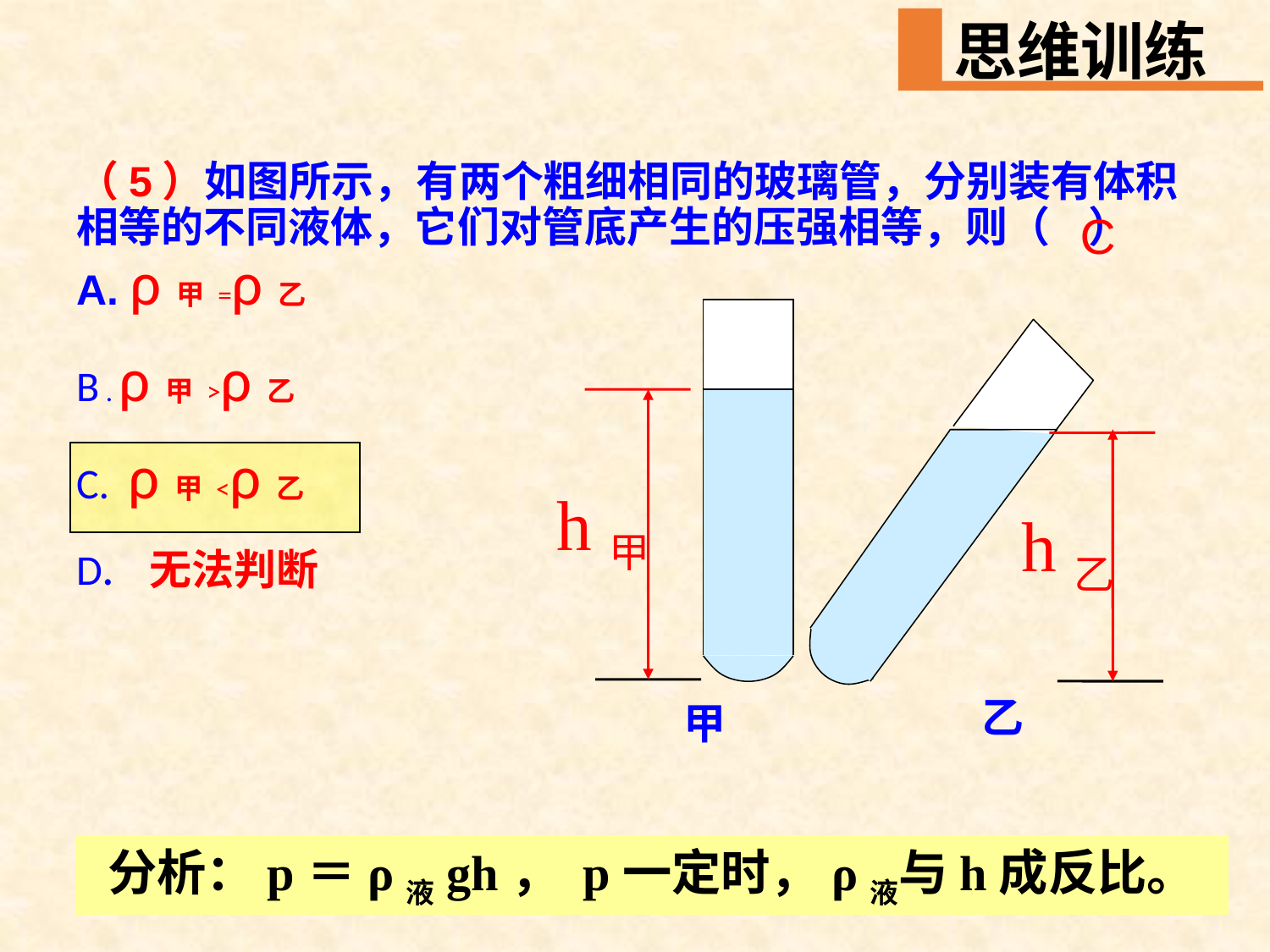

思维训练
# （5）如图所示，有两个粗细相同的玻璃管，分别装有体积相等的不同液体，它们对管底产生的压强相等，则（    ） A. ρ甲 =ρ乙 B . ρ甲 >ρ乙 C.  ρ甲 <ρ乙 D.  无法判断
C

h甲

h乙

乙
甲
分析：p＝ρ液gh， p一定时，ρ液与h成反比。